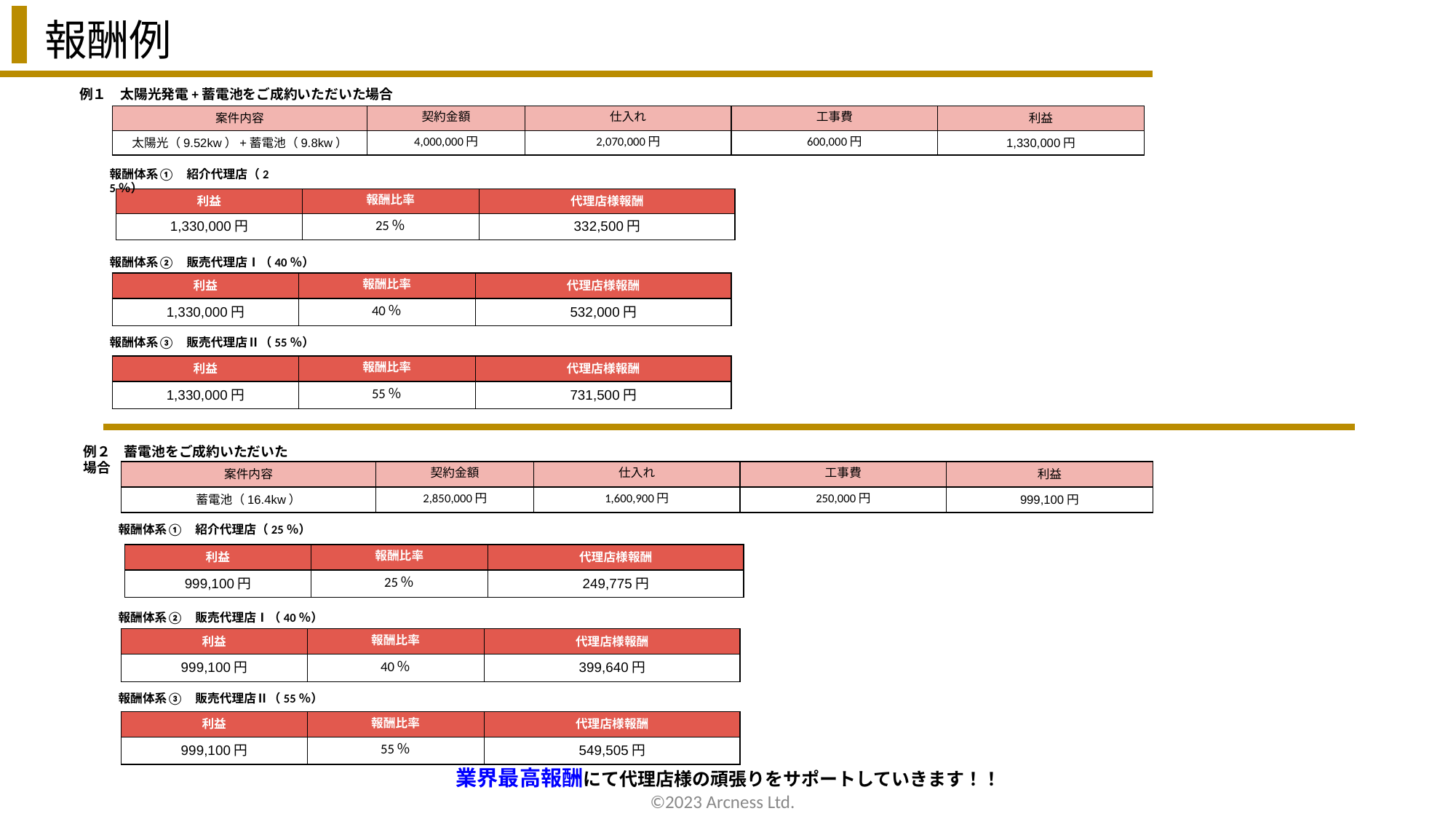

報酬例

例１　太陽光発電+蓄電池をご成約いただいた場合
| 案件内容 | 契約金額 | 仕入れ | 工事費 | 利益 |
| --- | --- | --- | --- | --- |
| 太陽光（9.52kw）+蓄電池（9.8kw） | 4,000,000円 | 2,070,000円 | 600,000円 | 1,330,000円 |
報酬体系①　紹介代理店（25％）
| 利益 | 報酬比率 | 代理店様報酬 |
| --- | --- | --- |
| 1,330,000円 | 25％ | 332,500円 |
報酬体系②　販売代理店Ⅰ（40％）
| 利益 | 報酬比率 | 代理店様報酬 |
| --- | --- | --- |
| 1,330,000円 | 40％ | 532,000円 |
報酬体系③　販売代理店Ⅱ（55％）
| 利益 | 報酬比率 | 代理店様報酬 |
| --- | --- | --- |
| 1,330,000円 | 55％ | 731,500円 |
例２　蓄電池をご成約いただいた場合
| 案件内容 | 契約金額 | 仕入れ | 工事費 | 利益 |
| --- | --- | --- | --- | --- |
| 蓄電池（16.4kw） | 2,850,000円 | 1,600,900円 | 250,000円 | 999,100円 |
報酬体系①　紹介代理店（25％）
| 利益 | 報酬比率 | 代理店様報酬 |
| --- | --- | --- |
| 999,100円 | 25％ | 249,775円 |
報酬体系②　販売代理店Ⅰ（40％）
| 利益 | 報酬比率 | 代理店様報酬 |
| --- | --- | --- |
| 999,100円 | 40％ | 399,640円 |
報酬体系③　販売代理店Ⅱ（55％）
| 利益 | 報酬比率 | 代理店様報酬 |
| --- | --- | --- |
| 999,100円 | 55％ | 549,505円 |
業界最高報酬にて代理店様の頑張りをサポートしていきます！！
©2023 Arcness Ltd.